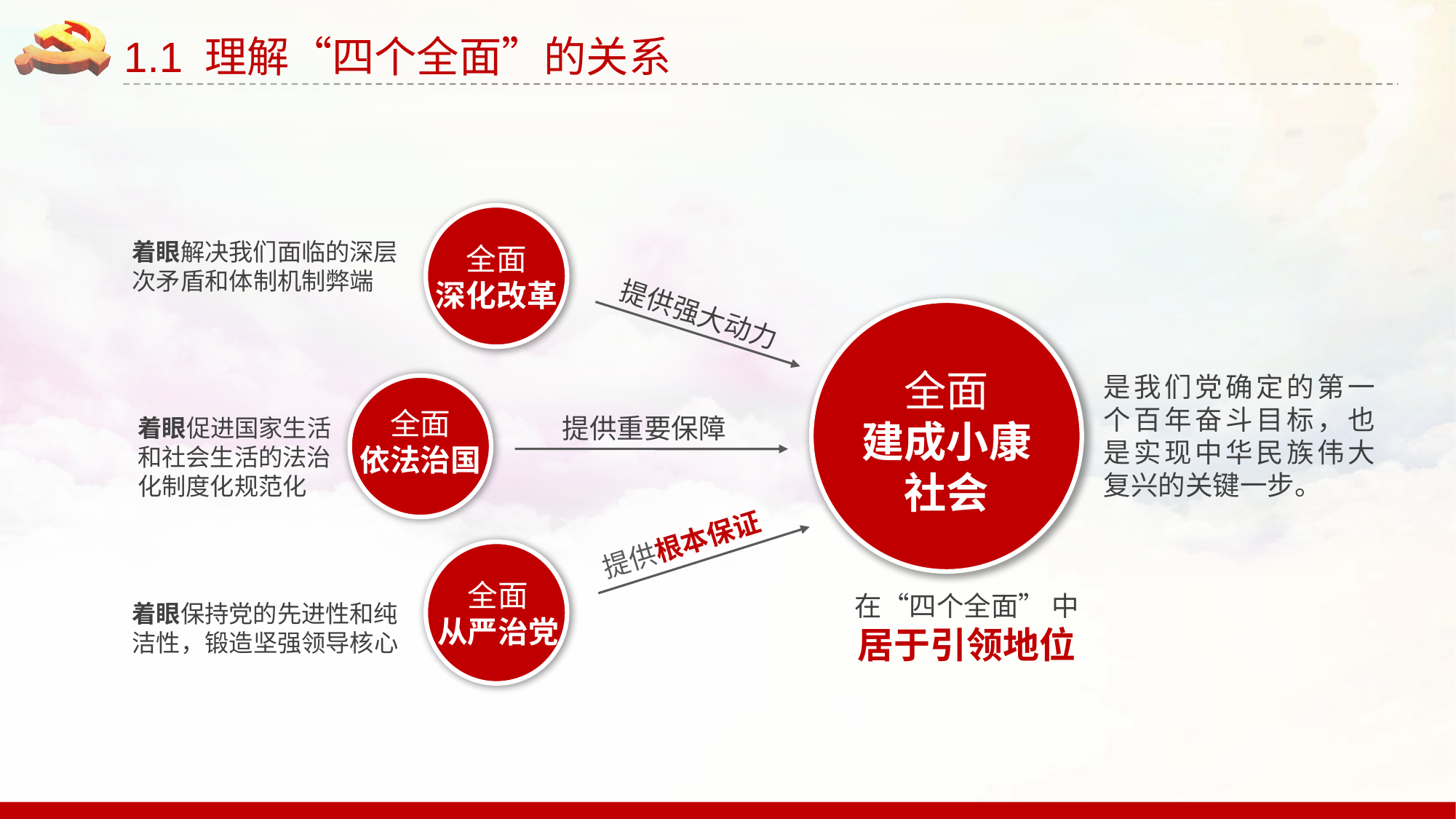

1.1 理解“四个全面”的关系

全面
深化改革
着眼解决我们面临的深层次矛盾和体制机制弊端
提供强大动力

全面
建成小康社会
是我们党确定的第一个百年奋斗目标，也是实现中华民族伟大复兴的关键一步。

全面
依法治国
提供重要保障
着眼促进国家生活和社会生活的法治化制度化规范化

提供根本保证

全面
从严治党
着眼保持党的先进性和纯洁性，锻造坚强领导核心
在“四个全面” 中
居于引领地位